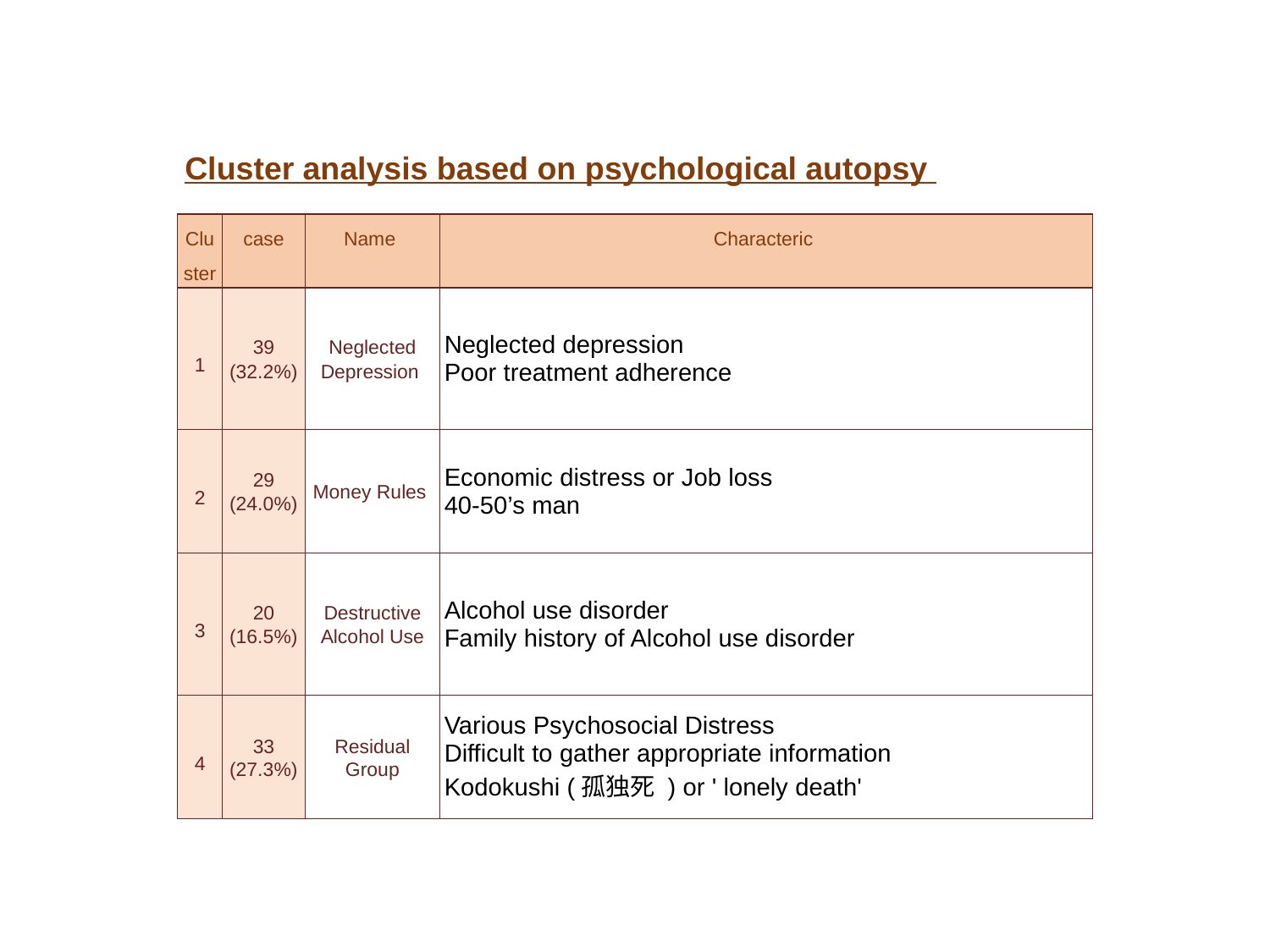

Cluster analysis based on psychological autopsy
| Cluster | case | Name | Characteric |
| --- | --- | --- | --- |
| 1 | 39 (32.2%) | Neglected Depression | Neglected depression Poor treatment adherence |
| 2 | 29 (24.0%) | Money Rules | Economic distress or Job loss 40-50’s man |
| 3 | 20 (16.5%) | Destructive Alcohol Use | Alcohol use disorder Family history of Alcohol use disorder |
| 4 | 33 (27.3%) | Residual Group | Various Psychosocial Distress Difficult to gather appropriate information Kodokushi (孤独死 ) or ' lonely death' |